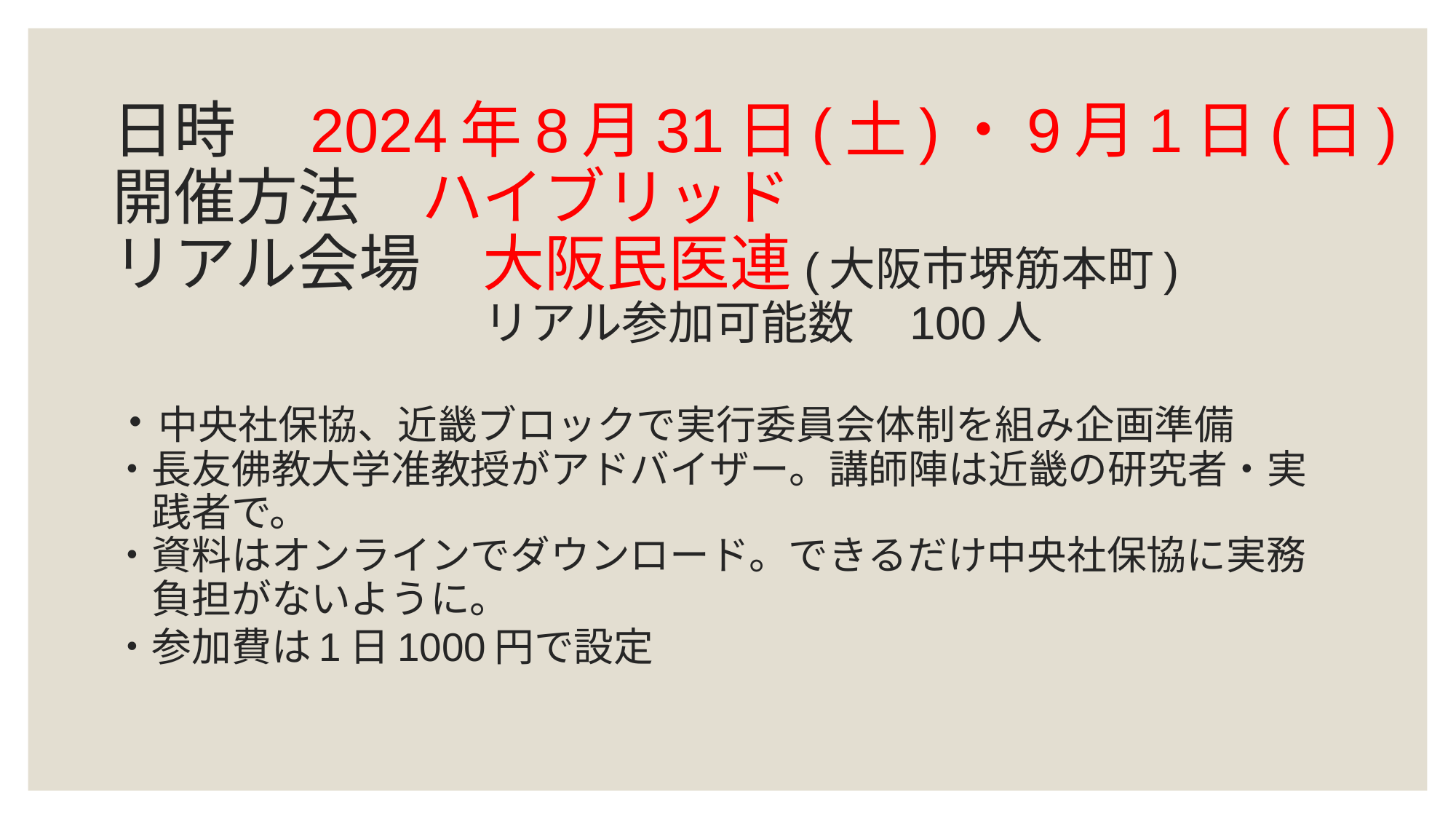

日時　2024年8月31日(土)・9月1日(日)
開催方法　ハイブリッド
リアル会場　大阪民医連(大阪市堺筋本町)
　　　　　　　　リアル参加可能数　100人
・中央社保協、近畿ブロックで実行委員会体制を組み企画準備
・長友佛教大学准教授がアドバイザー。講師陣は近畿の研究者・実　
　践者で。
・資料はオンラインでダウンロード。できるだけ中央社保協に実務　
　負担がないように。
・参加費は1日1000円で設定